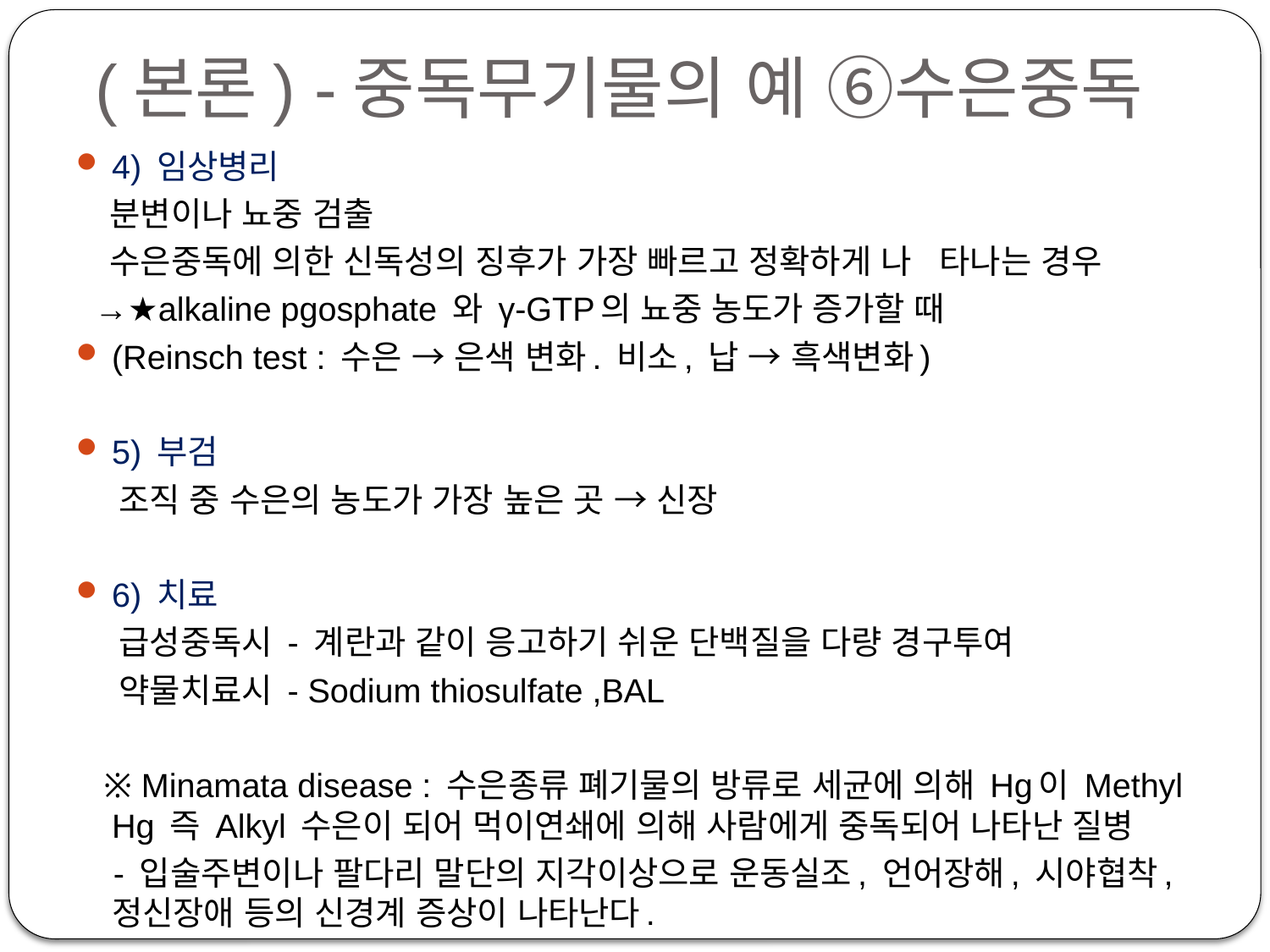

# (본론) -중독무기물의 예 ⑥수은중독
4) 임상병리
   분변이나 뇨중 검출
   수은중독에 의한 신독성의 징후가 가장 빠르고 정확하게 나   타나는 경우
  →★alkaline pgosphate 와 γ-GTP의 뇨중 농도가 증가할 때
(Reinsch test : 수은 → 은색 변화. 비소, 납 → 흑색변화)

5) 부검
    조직 중 수은의 농도가 가장 높은 곳 → 신장

6) 치료
    급성중독시 - 계란과 같이 응고하기 쉬운 단백질을 다량 경구투여
    약물치료시 - Sodium thiosulfate ,BAL

   ※ Minamata disease : 수은종류 폐기물의 방류로 세균에 의해 Hg이 Methyl Hg 즉 Alkyl 수은이 되어 먹이연쇄에 의해 사람에게 중독되어 나타난 질병
    - 입술주변이나 팔다리 말단의 지각이상으로 운동실조, 언어장해, 시야협착, 정신장애 등의 신경계 증상이 나타난다.